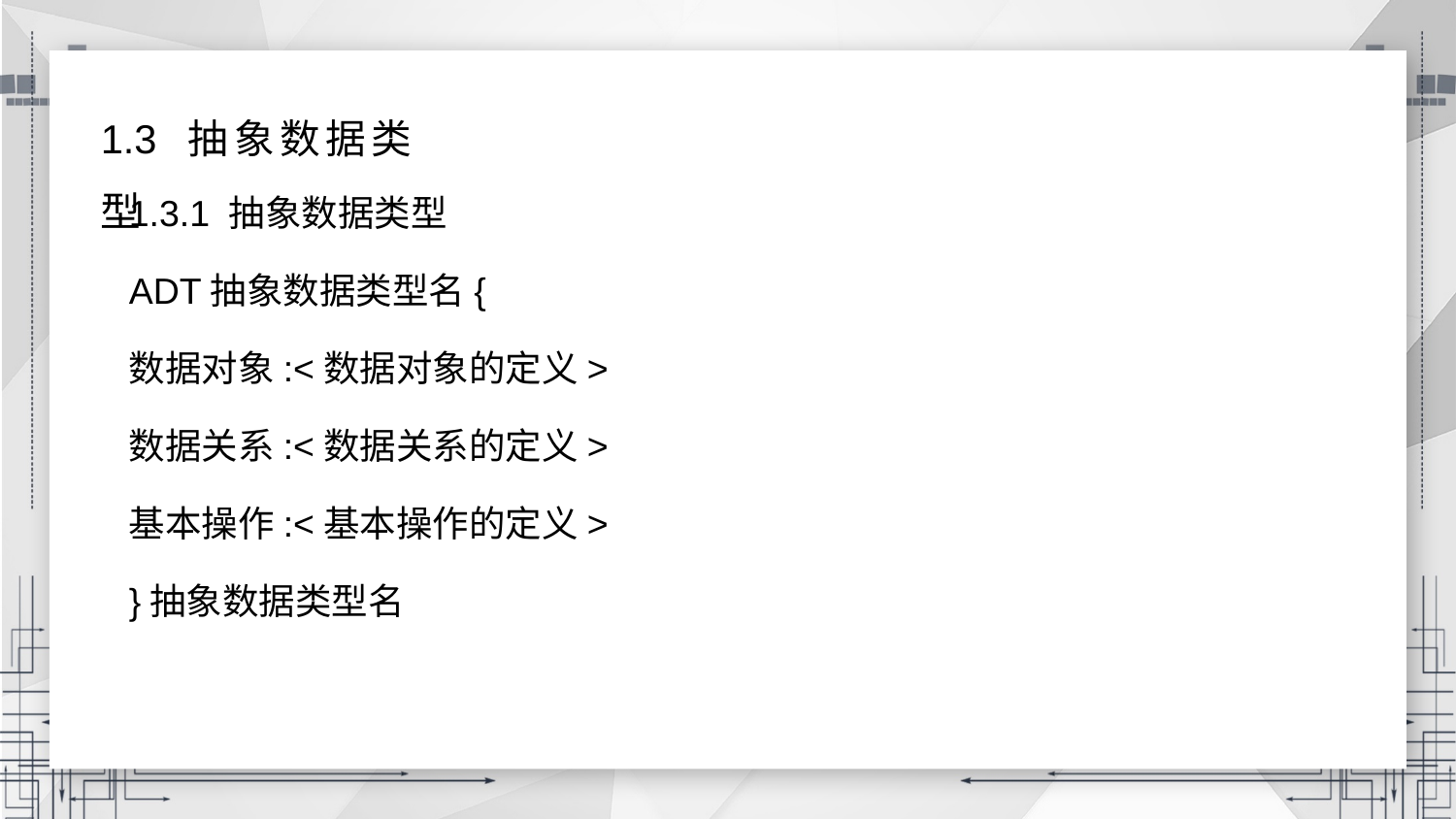

1.3 抽象数据类型
1.3.1 抽象数据类型
ADT抽象数据类型名{
数据对象:<数据对象的定义>
数据关系:<数据关系的定义>
基本操作:<基本操作的定义>
}抽象数据类型名